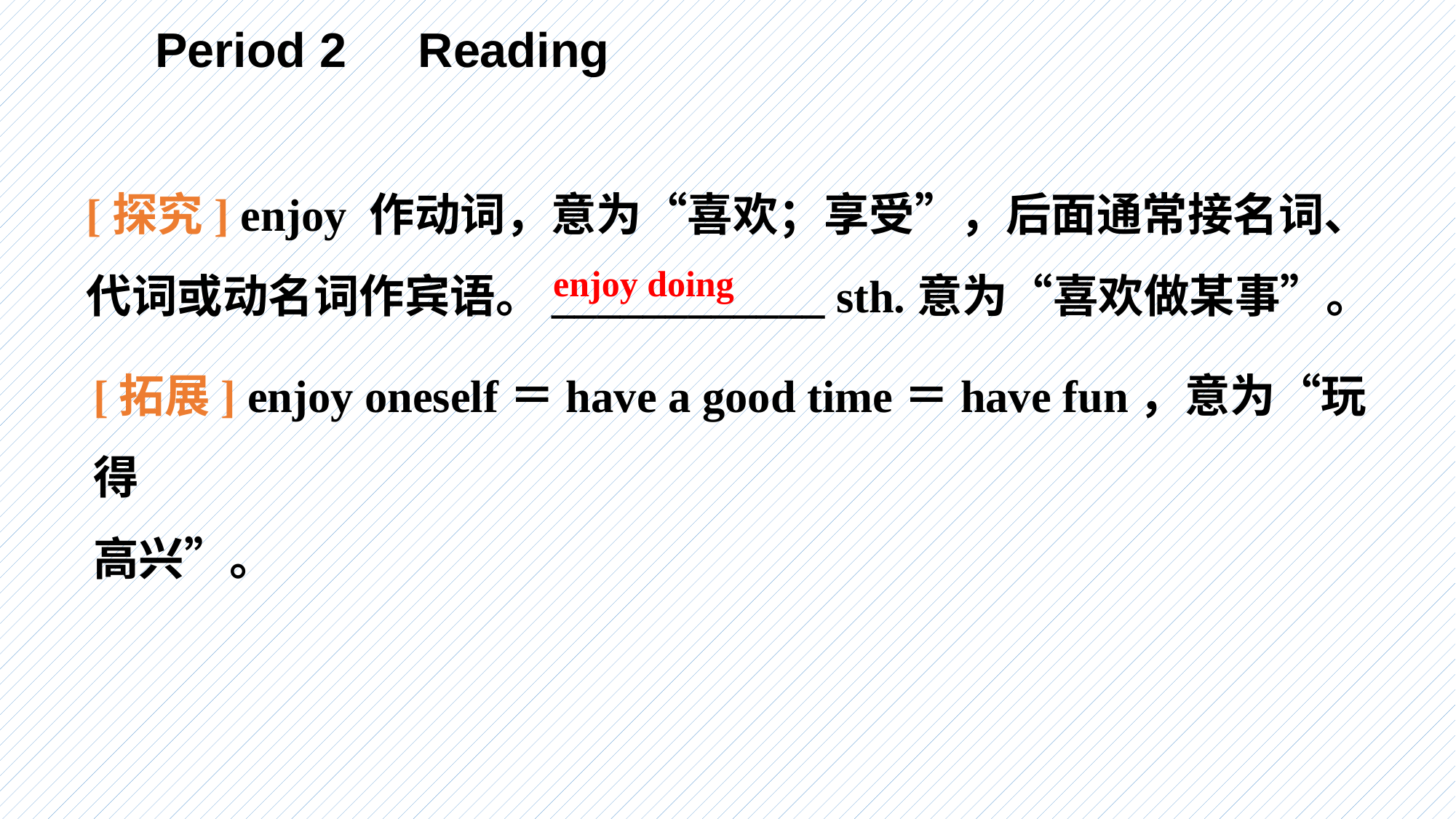

Period 2　Reading
[探究] enjoy 作动词，意为“喜欢；享受”，后面通常接名词、代词或动名词作宾语。____________ sth.意为“喜欢做某事”。
enjoy doing
[拓展] enjoy oneself＝have a good time＝have fun，意为“玩得
高兴”。